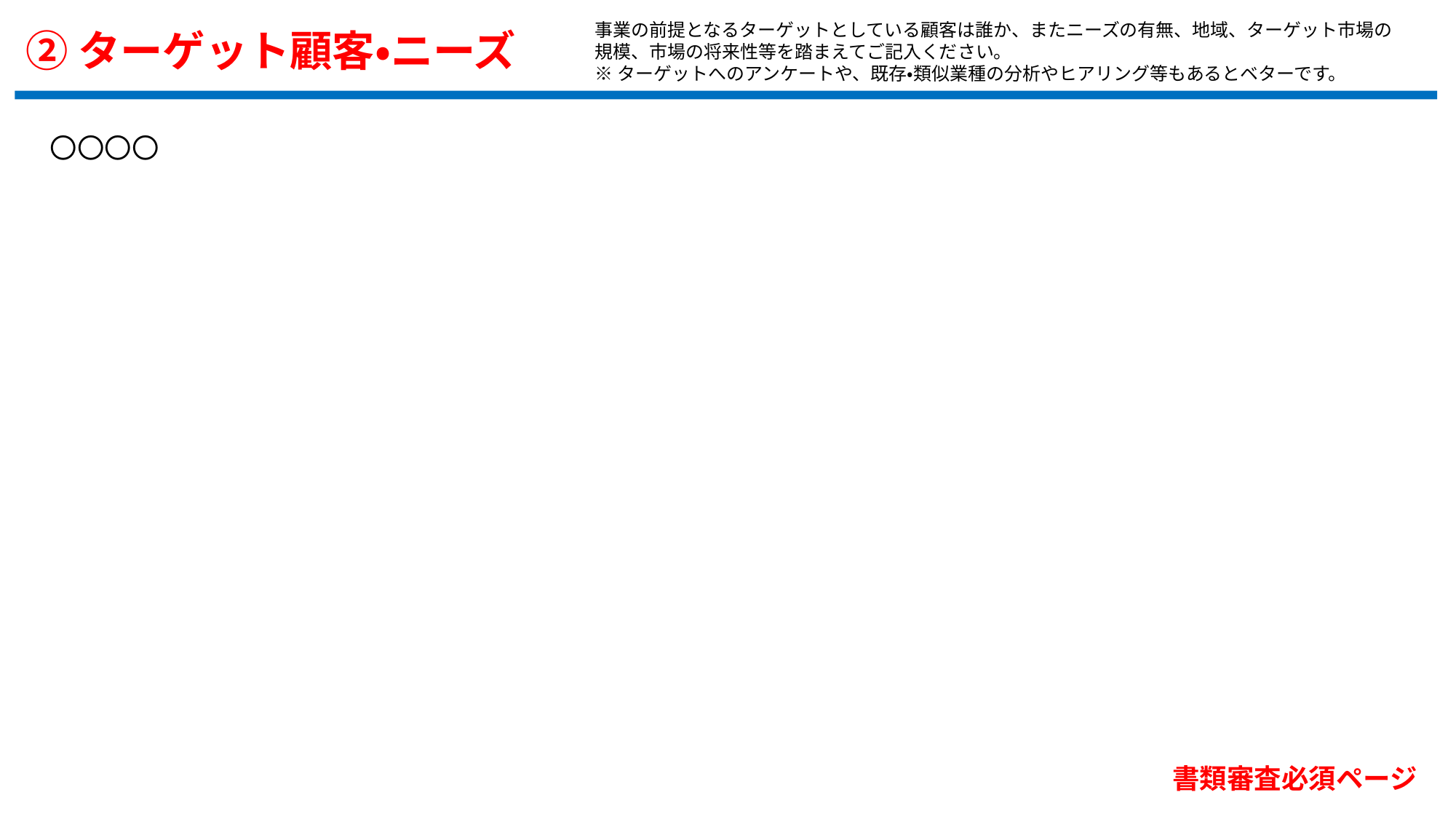

事業の前提となるターゲットとしている顧客は誰か、またニーズの有無、地域、ターゲット市場の規模、市場の将来性等を踏まえてご記入ください。
※ターゲットへのアンケートや、既存・類似業種の分析やヒアリング等もあるとベターです。
〇〇〇〇